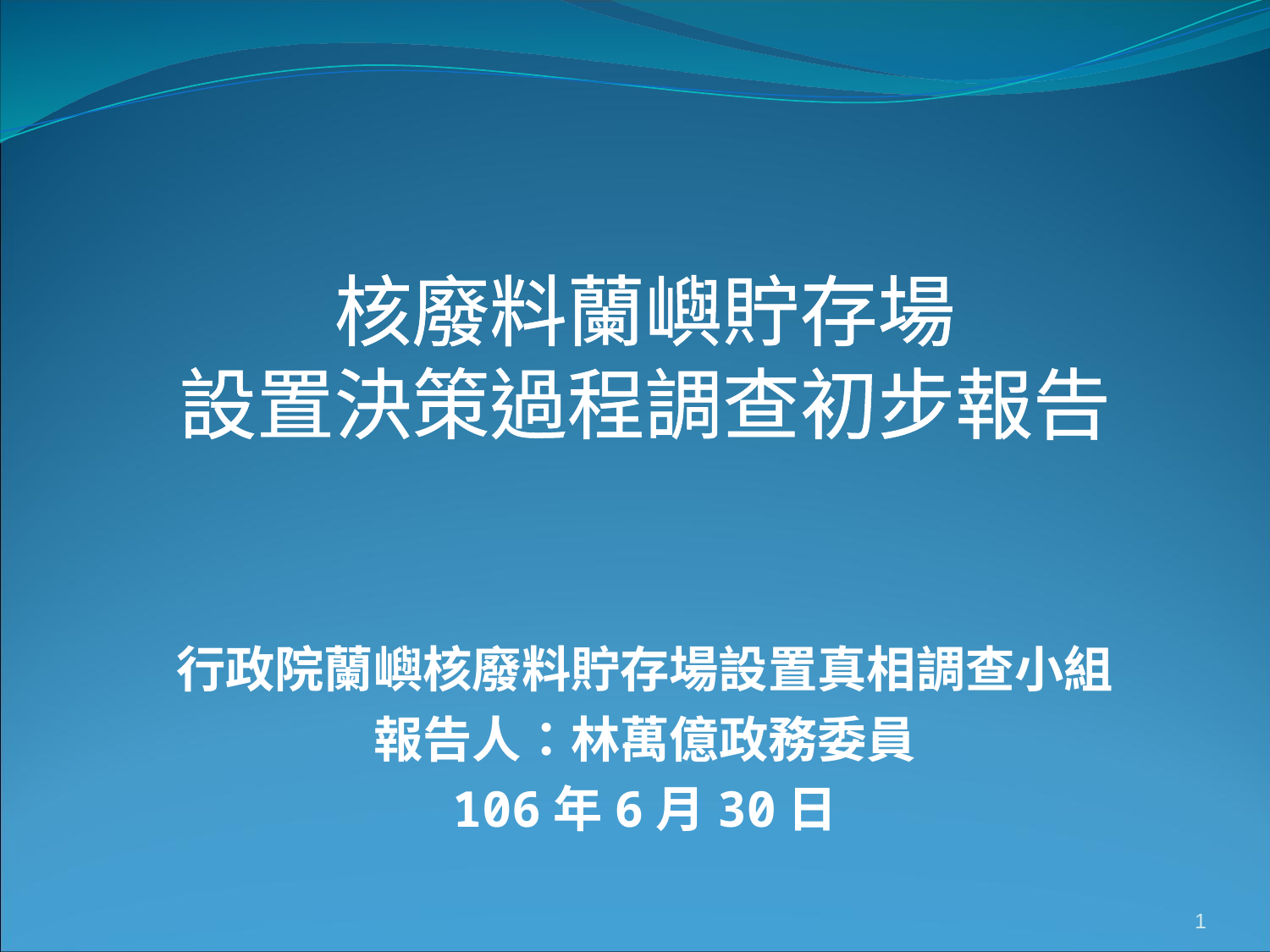

核廢料蘭嶼貯存場
設置決策過程調查初步報告
行政院蘭嶼核廢料貯存場設置真相調查小組
報告人：林萬億政務委員
106年6月30日
1